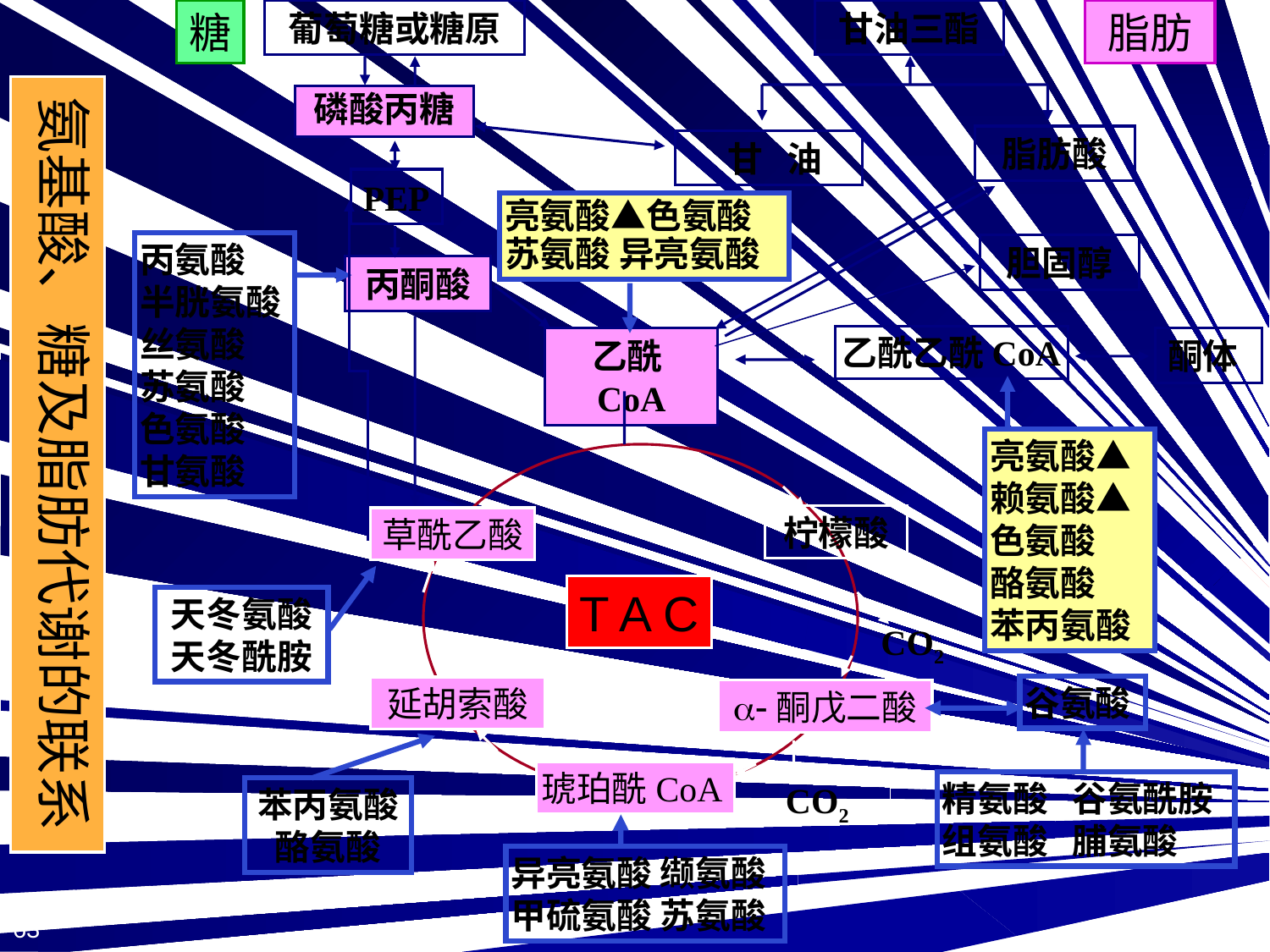

糖
葡萄糖或糖原
甘油三酯

脂肪酸
    甘   油
脂肪

氨基酸、糖及脂肪代谢的联系
磷酸丙糖

PEP

亮氨酸▲色氨酸
苏氨酸 异亮氨酸

丙氨酸
半胱氨酸
丝氨酸
苏氨酸
色氨酸
甘氨酸

胆固醇

丙酮酸

乙酰乙酰CoA
酮体

乙酰CoA

亮氨酸▲
赖氨酸▲
色氨酸
酪氨酸
苯丙氨酸

柠檬酸
草酰乙酸

天冬氨酸
天冬酰胺
T A C

CO2

谷氨酸

精氨酸   谷氨酰胺
组氨酸   脯氨酸
延胡索酸
α−酮戊二酸

苯丙氨酸
酪氨酸

琥珀酰CoA

CO2

异亮氨酸 缬氨酸
甲硫氨酸 苏氨酸
63